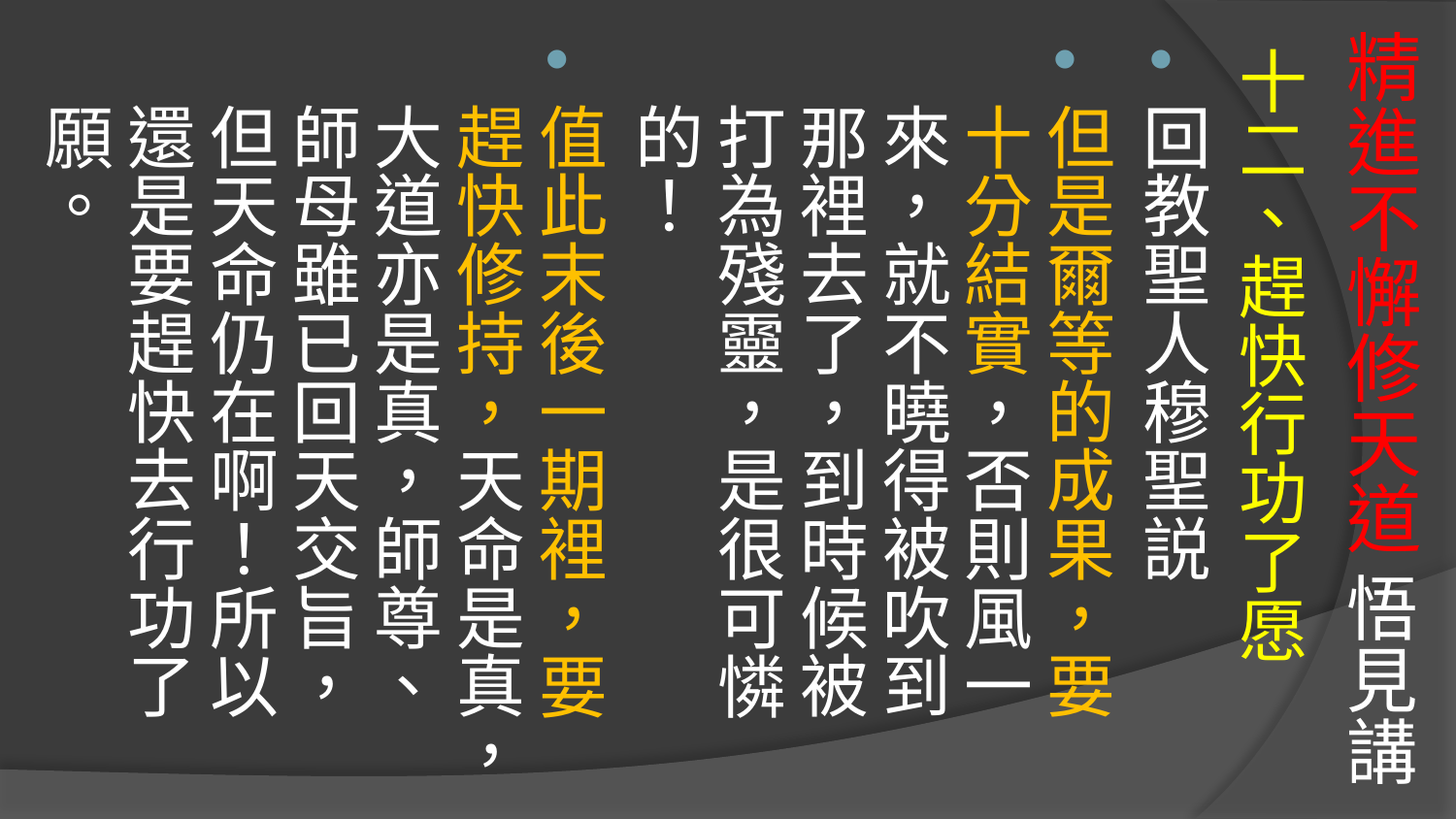

# 精進不懈修天道 悟見講
十二、趕快行功了愿
回教聖人穆聖説
但是爾等的成果，要十分結實，否則風一來，就不曉得被吹到那裡去了，到時候被打為殘靈，是很可憐的！
值此末後一期裡，要趕快修持，天命是真，大道亦是真，師尊、師母雖已回天交旨，但天命仍在啊！所以還是要趕快去行功了願。